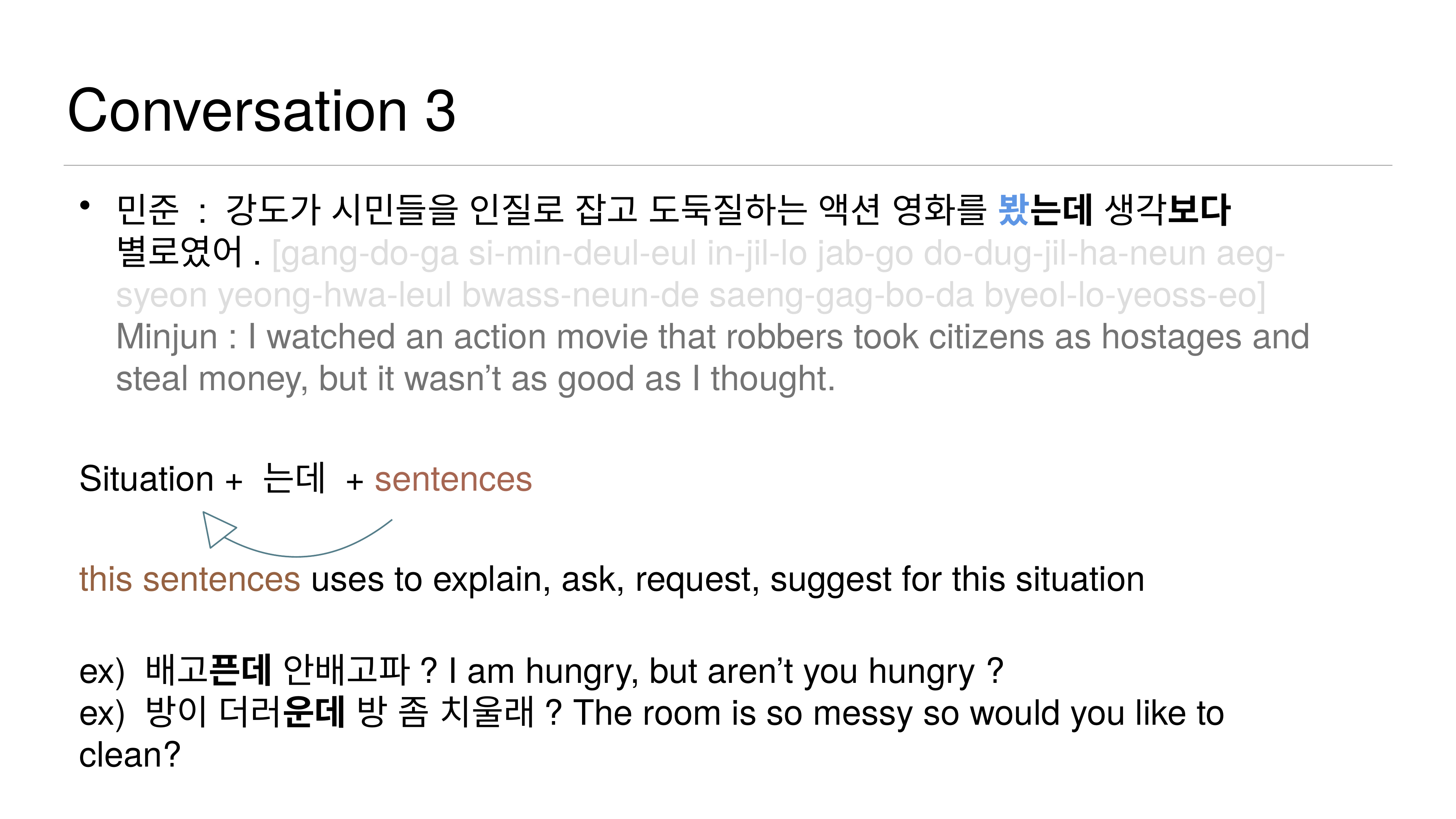

# Conversation 3
민준 : 강도가 시민들을 인질로 잡고 도둑질하는 액션 영화를 봤는데 생각보다 별로였어. [gang-do-ga si-min-deul-eul in-jil-lo jab-go do-dug-jil-ha-neun aeg-syeon yeong-hwa-leul bwass-neun-de saeng-gag-bo-da byeol-lo-yeoss-eo]
Minjun : I watched an action movie that robbers took citizens as hostages and steal money, but it wasn’t as good as I thought.

Situation + 는데 + sentences

this sentences uses to explain, ask, request, suggest for this situation
ex) 배고픈데 안배고파? I am hungry, but aren’t you hungry ?
ex) 방이 더러운데 방 좀 치울래? The room is so messy so would you like to clean?